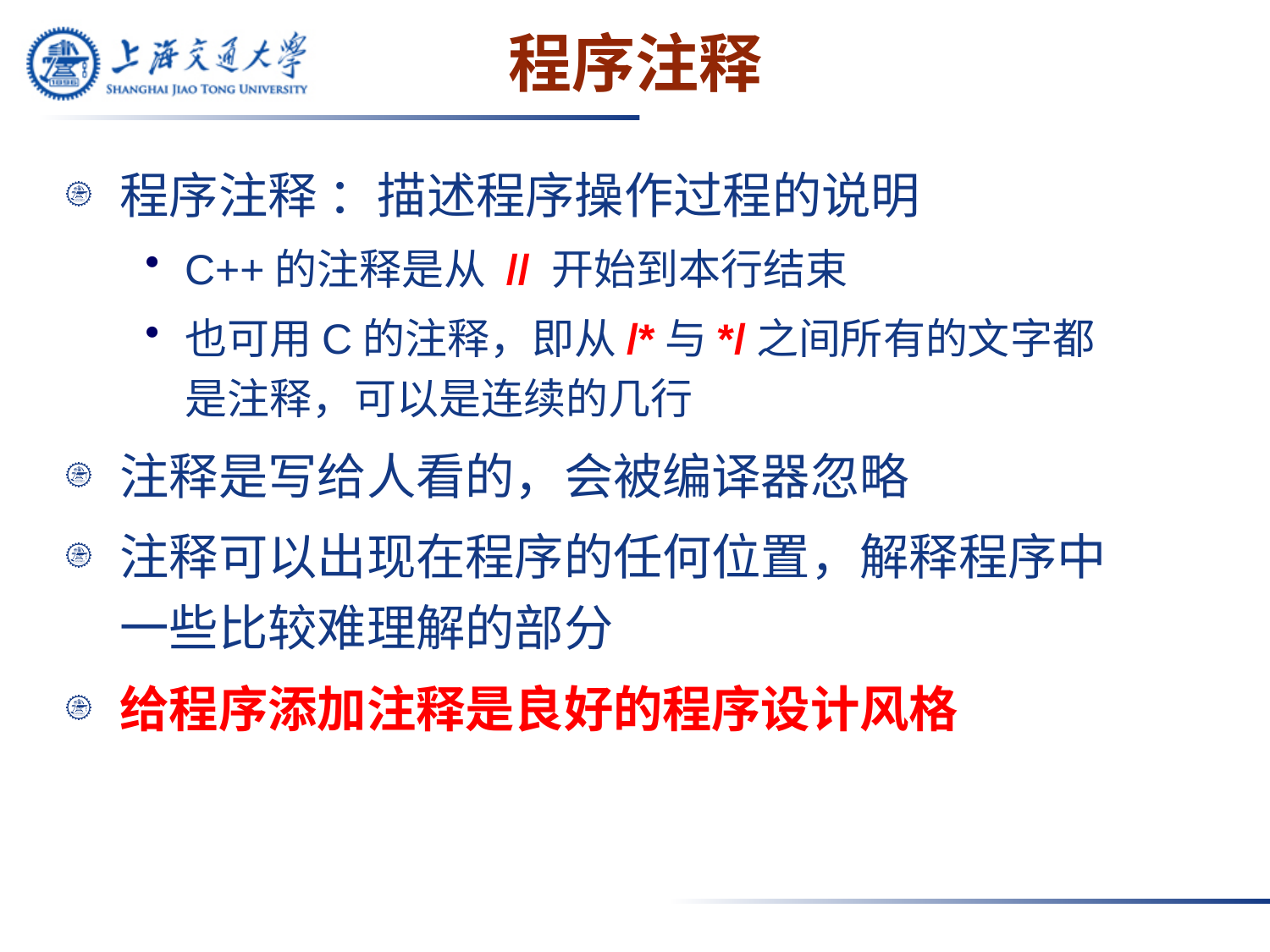

# 程序注释
程序注释 ：描述程序操作过程的说明
C++的注释是从 // 开始到本行结束
也可用C的注释，即从/*与*/之间所有的文字都是注释，可以是连续的几行
注释是写给人看的，会被编译器忽略
注释可以出现在程序的任何位置，解释程序中一些比较难理解的部分
给程序添加注释是良好的程序设计风格